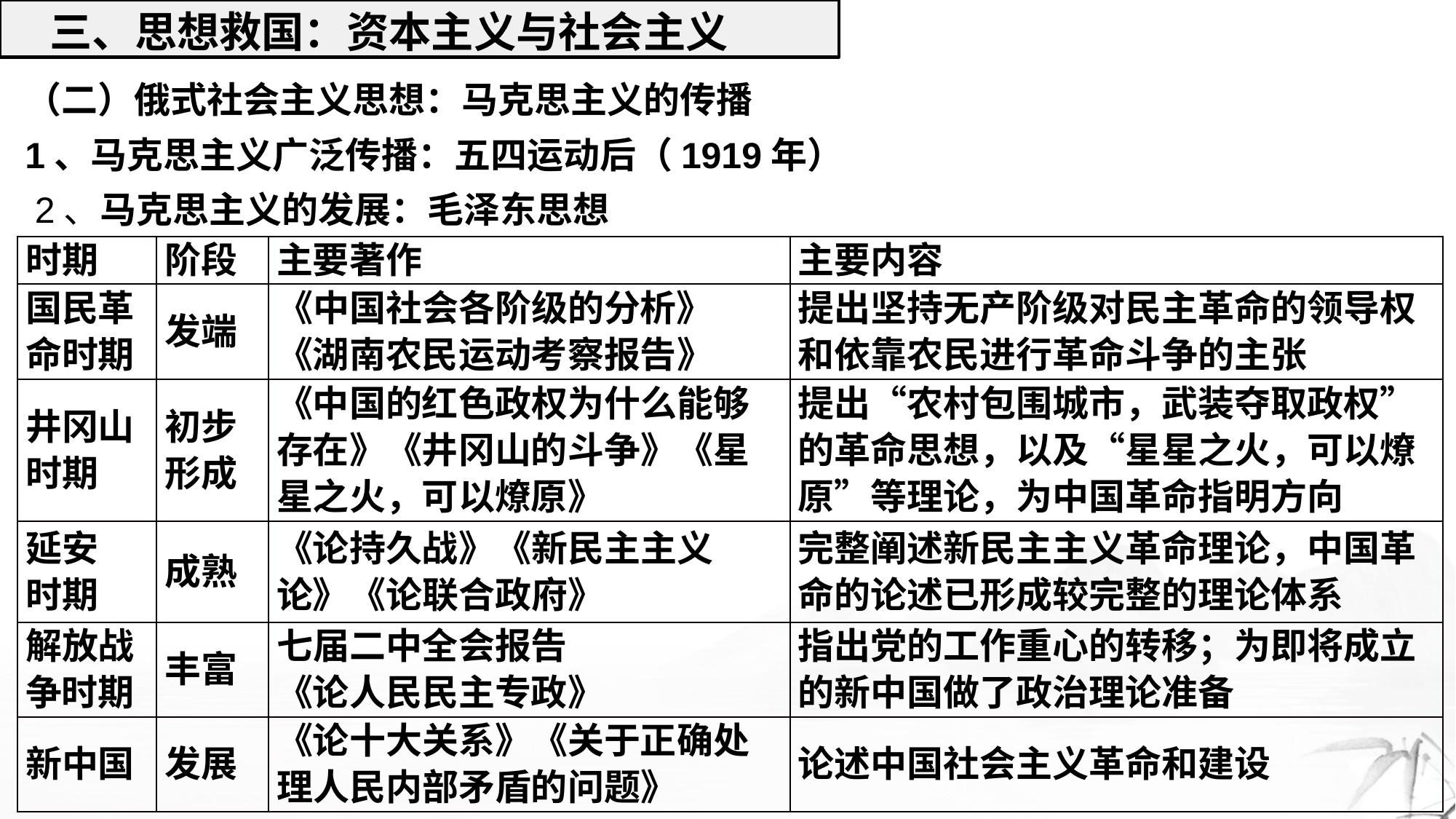

三、思想救国：资本主义与社会主义
（二）俄式社会主义思想：马克思主义的传播
1、马克思主义广泛传播：五四运动后（1919年）
2、马克思主义的发展：毛泽东思想
| 时期 | 阶段 | 主要著作 | 主要内容 |
| --- | --- | --- | --- |
| 国民革命时期 | 发端 | 《中国社会各阶级的分析》《湖南农民运动考察报告》 | 提出坚持无产阶级对民主革命的领导权和依靠农民进行革命斗争的主张 |
| 井冈山时期 | 初步形成 | 《中国的红色政权为什么能够存在》《井冈山的斗争》《星星之火，可以燎原》 | 提出“农村包围城市，武装夺取政权”的革命思想，以及“星星之火，可以燎原”等理论，为中国革命指明方向 |
| 延安 时期 | 成熟 | 《论持久战》《新民主主义论》《论联合政府》 | 完整阐述新民主主义革命理论，中国革命的论述已形成较完整的理论体系 |
| 解放战争时期 | 丰富 | 七届二中全会报告 《论人民民主专政》 | 指出党的工作重心的转移；为即将成立的新中国做了政治理论准备 |
| 新中国 | 发展 | 《论十大关系》《关于正确处理人民内部矛盾的问题》 | 论述中国社会主义革命和建设 |